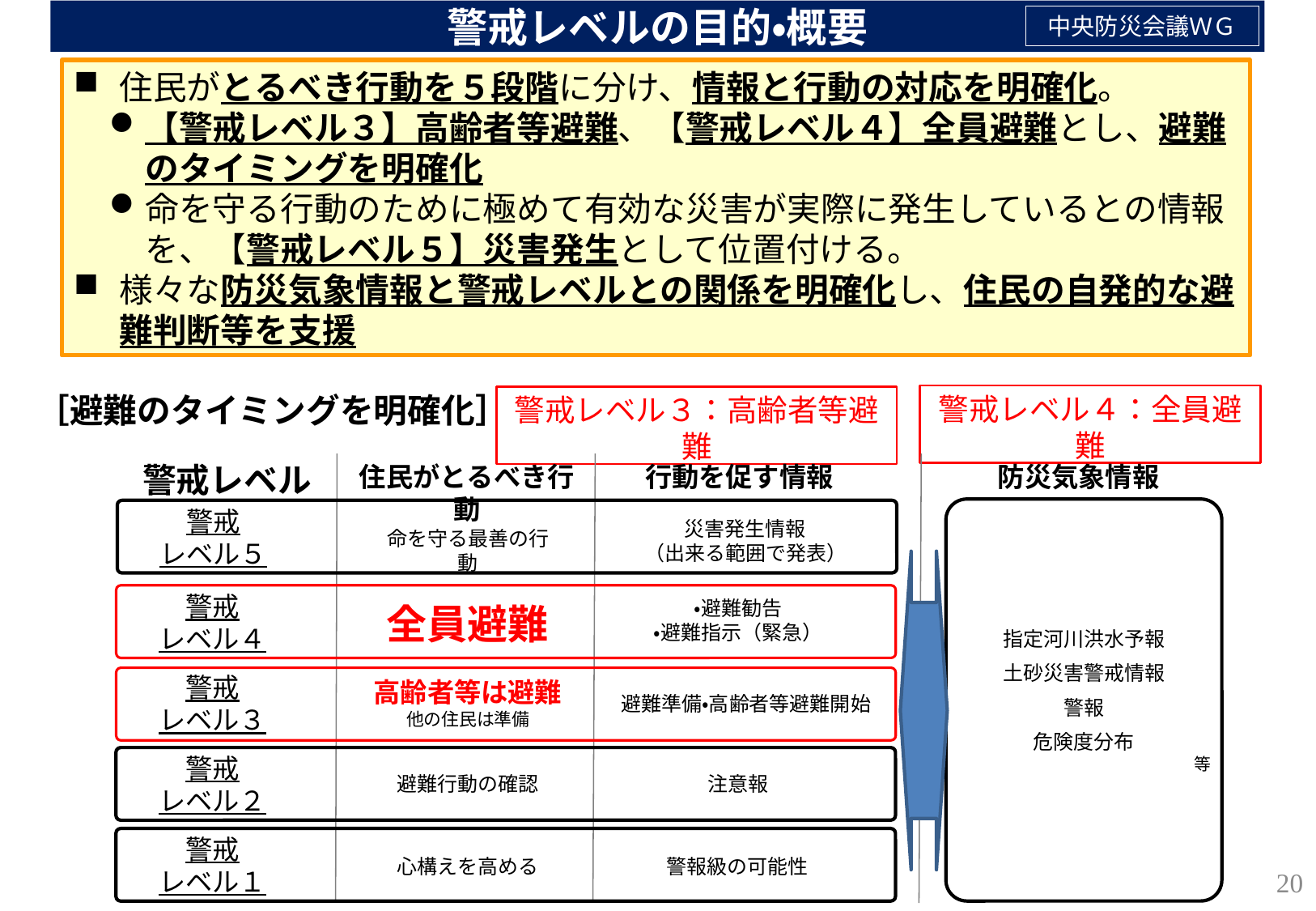

警戒レベルの目的・概要
中央防災会議ＷＧ
住民がとるべき行動を５段階に分け、情報と行動の対応を明確化。
【警戒レベル３】高齢者等避難、【警戒レベル４】全員避難とし、避難のタイミングを明確化
命を守る行動のために極めて有効な災害が実際に発生しているとの情報を、【警戒レベル５】災害発生として位置付ける。
様々な防災気象情報と警戒レベルとの関係を明確化し、住民の自発的な避難判断等を支援
［避難のタイミングを明確化］
警戒レベル４：全員避難
警戒レベル３：高齢者等避難
警戒レベル
住民がとるべき行動
行動を促す情報
防災気象情報
指定河川洪水予報
土砂災害警戒情報
警報
危険度分布
　等

警戒
レベル５
災害発生情報
（出来る範囲で発表）
命を守る最善の行動

警戒
レベル４
・避難勧告
・避難指示（緊急）
全員避難

警戒
レベル３
高齢者等は避難
他の住民は準備
避難準備・高齢者等避難開始

警戒
レベル２
避難行動の確認
注意報

警戒
レベル１
心構えを高める
警報級の可能性
20